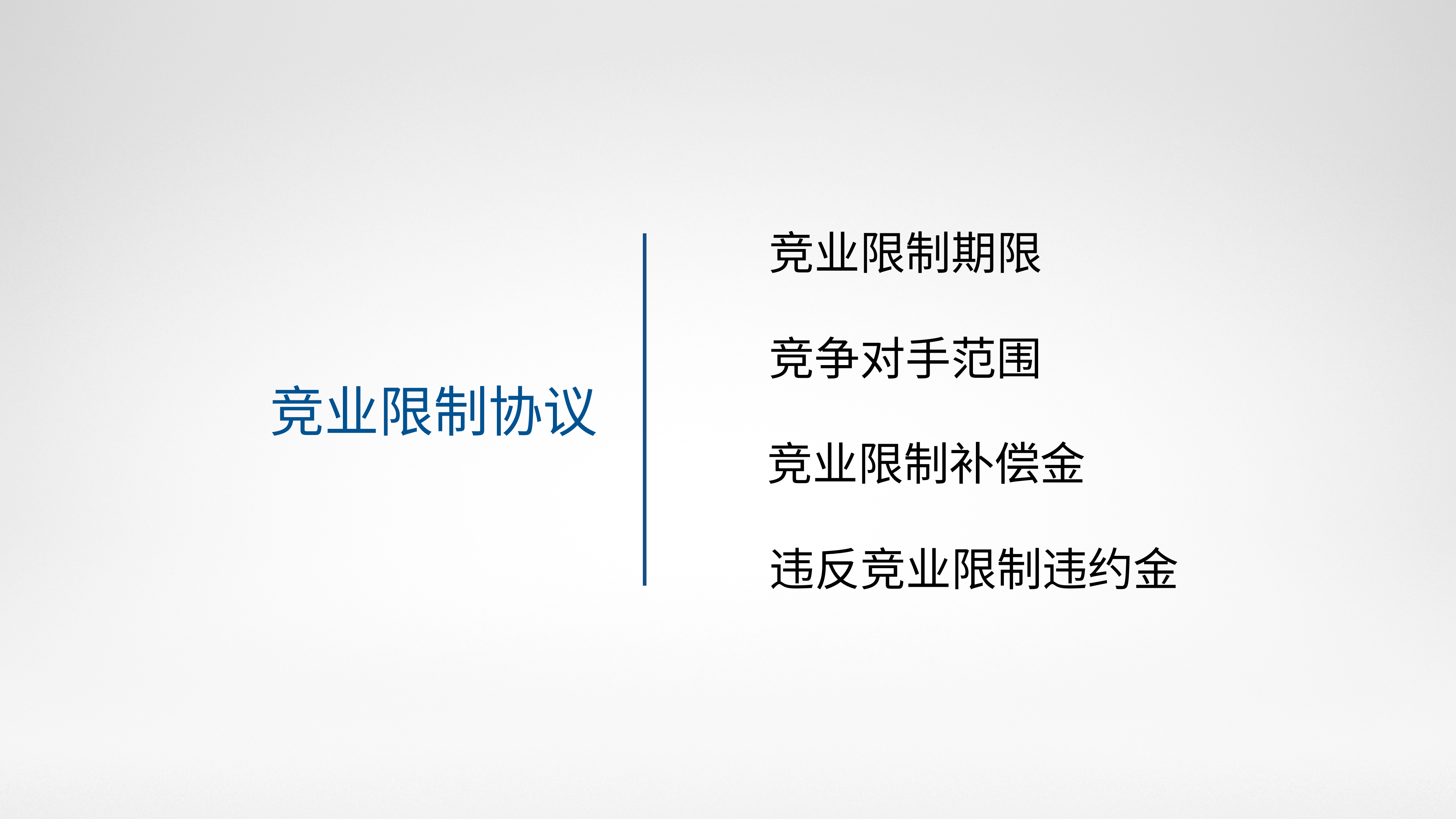

竞业限制期限

竞争对手范围
竞业限制协议
竞业限制补偿金
违反竞业限制违约金